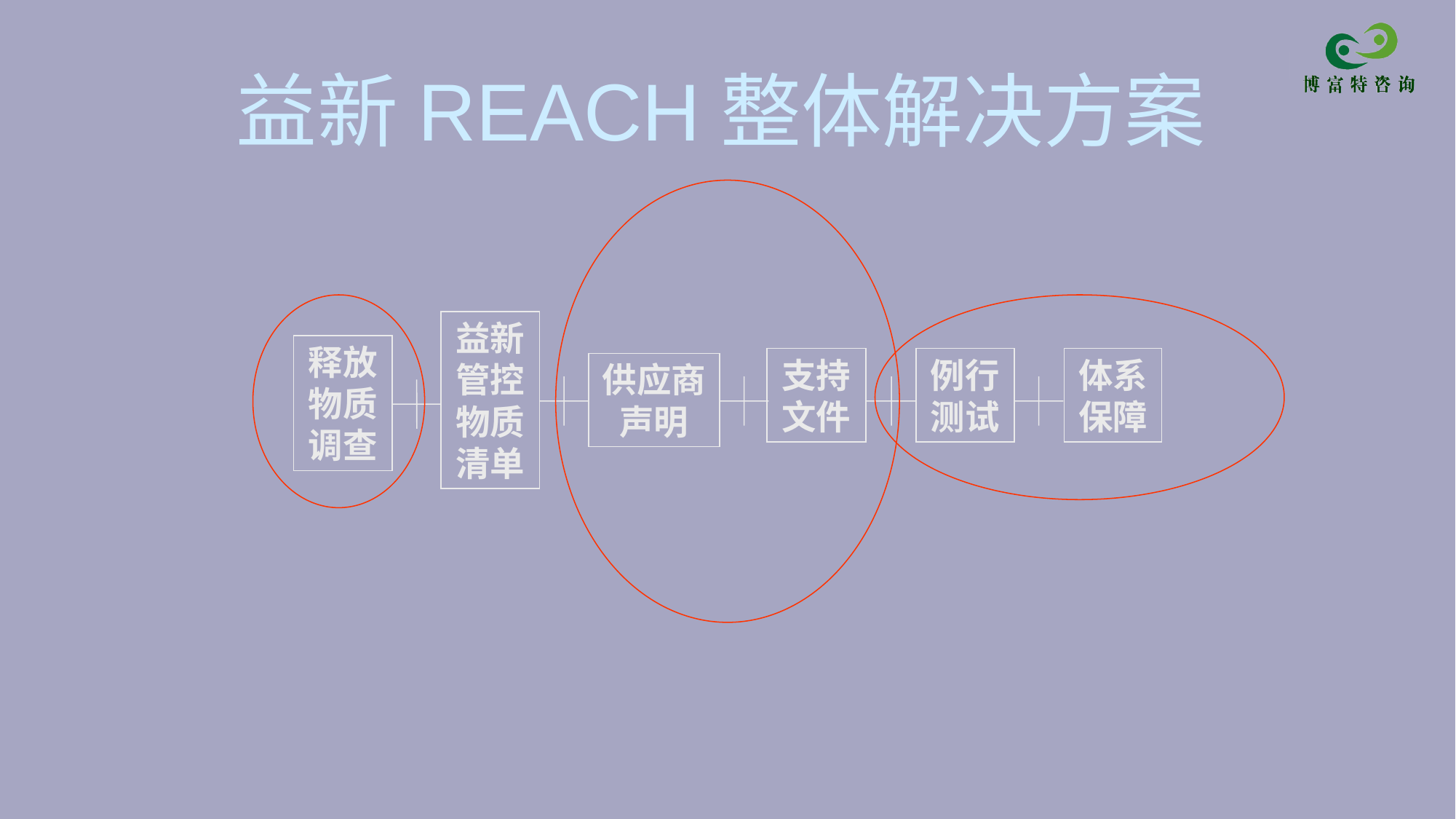

# 益新REACH整体解决方案

益新管控物质清单
释放物质调查
支持文件
例行测试
体系保障
供应商声明